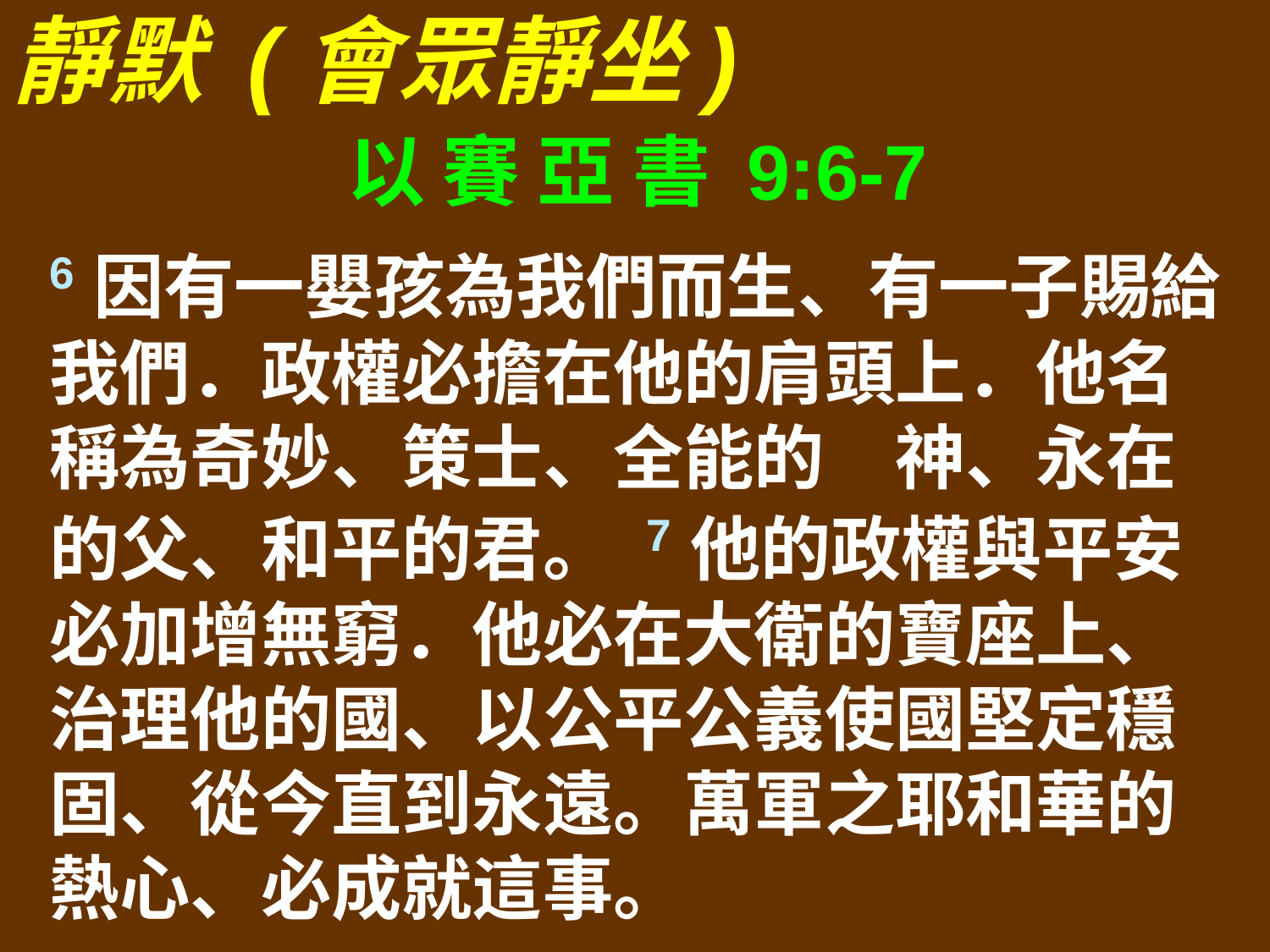

靜默 (會眾靜坐)
以 賽 亞 書 9:6-7
6因有一嬰孩為我們而生、有一子賜給我們．政權必擔在他的肩頭上．他名稱為奇妙、策士、全能的　神、永在的父、和平的君。 7他的政權與平安必加增無窮．他必在大衛的寶座上、治理他的國、以公平公義使國堅定穩固、從今直到永遠。萬軍之耶和華的熱心、必成就這事。